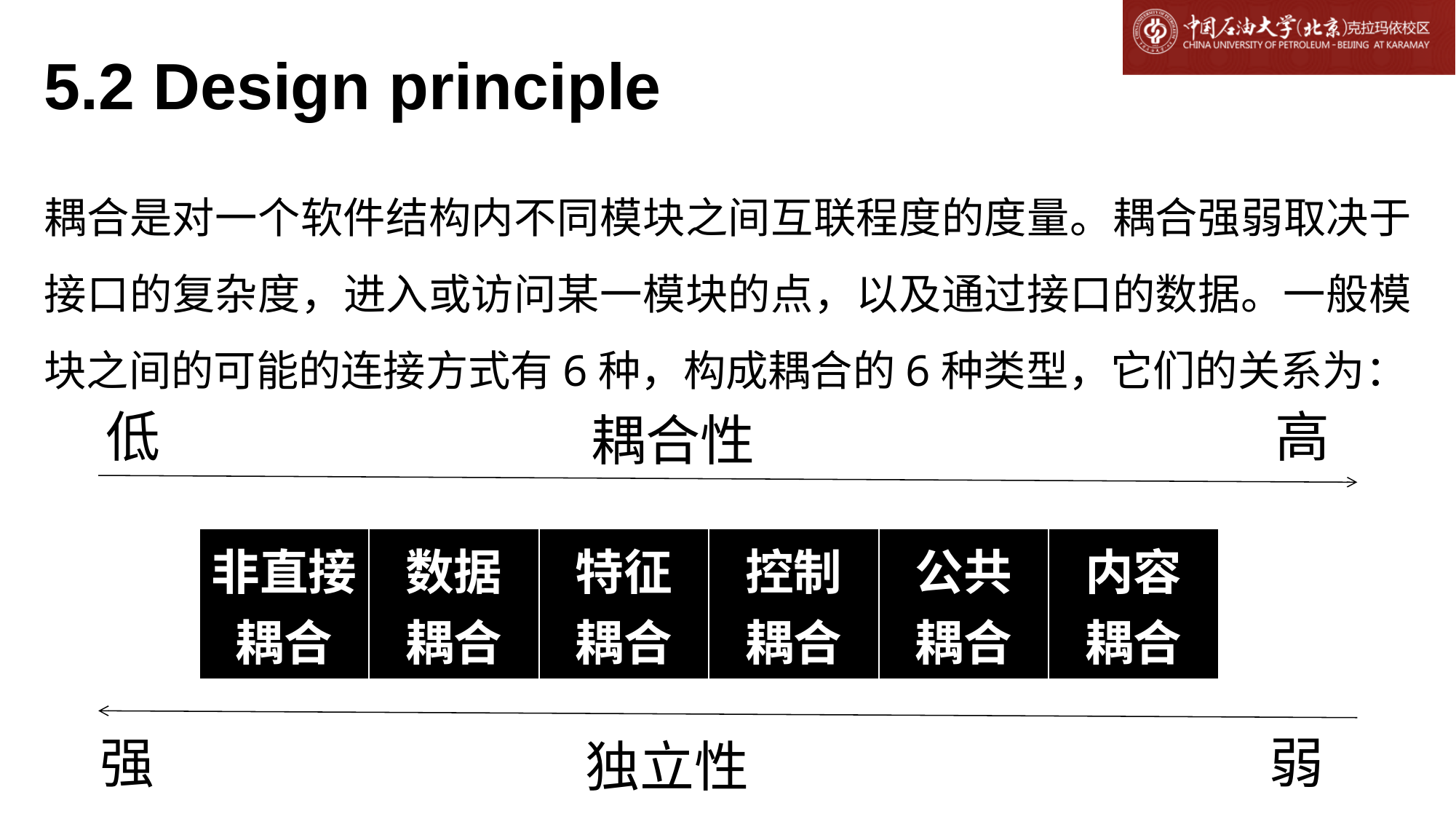

# 5.2 Design principle
耦合是对一个软件结构内不同模块之间互联程度的度量。耦合强弱取决于接口的复杂度，进入或访问某一模块的点，以及通过接口的数据。一般模块之间的可能的连接方式有6种，构成耦合的6种类型，它们的关系为：
低
高
耦合性
| 非直接耦合 | 数据 耦合 | 特征 耦合 | 控制 耦合 | 公共 耦合 | 内容 耦合 |
| --- | --- | --- | --- | --- | --- |
强
弱
独立性